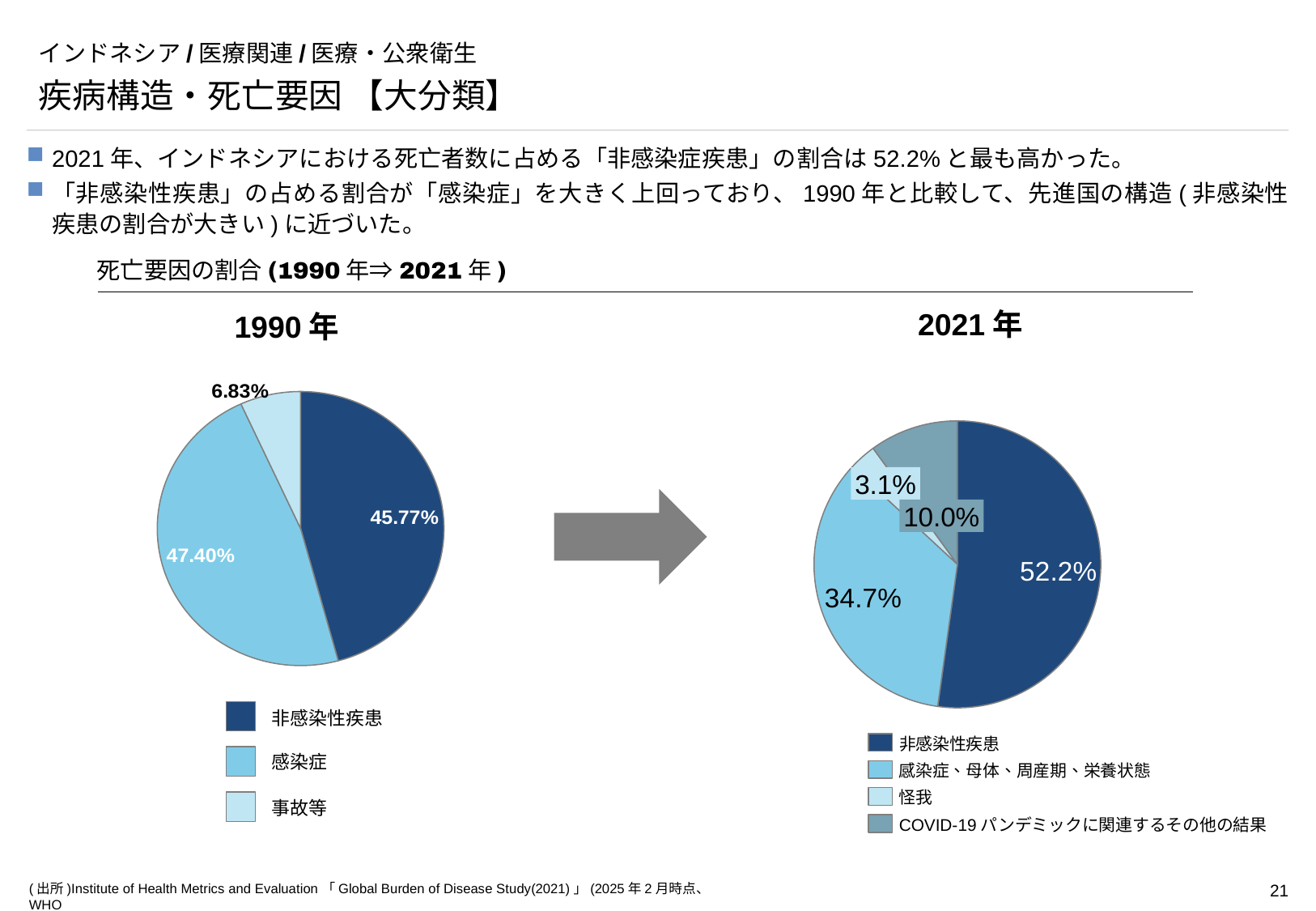

# インドネシア/医療関連/医療・公衆衛生
疾病構造・死亡要因 【大分類】
2021年、インドネシアにおける死亡者数に占める「非感染症疾患」の割合は52.2%と最も高かった。
「非感染性疾患」の占める割合が「感染症」を大きく上回っており、1990年と比較して、先進国の構造(非感染性疾患の割合が大きい)に近づいた。
死亡要因の割合(1990年⇒2021年)
2021年
1990年

### Chart

| Category |  |
|---|---|

### Chart

| Category |  |
|---|---|
3.1%

10.0%
24.3%
65.52%

非感染性疾患
非感染性疾患

感染症

感染症、母体、周産期、栄養状態

怪我

事故等

COVID-19パンデミックに関連するその他の結果

(出所)Institute of Health Metrics and Evaluation「Global Burden of Disease Study(2021)」(2025年2月時点、WHO